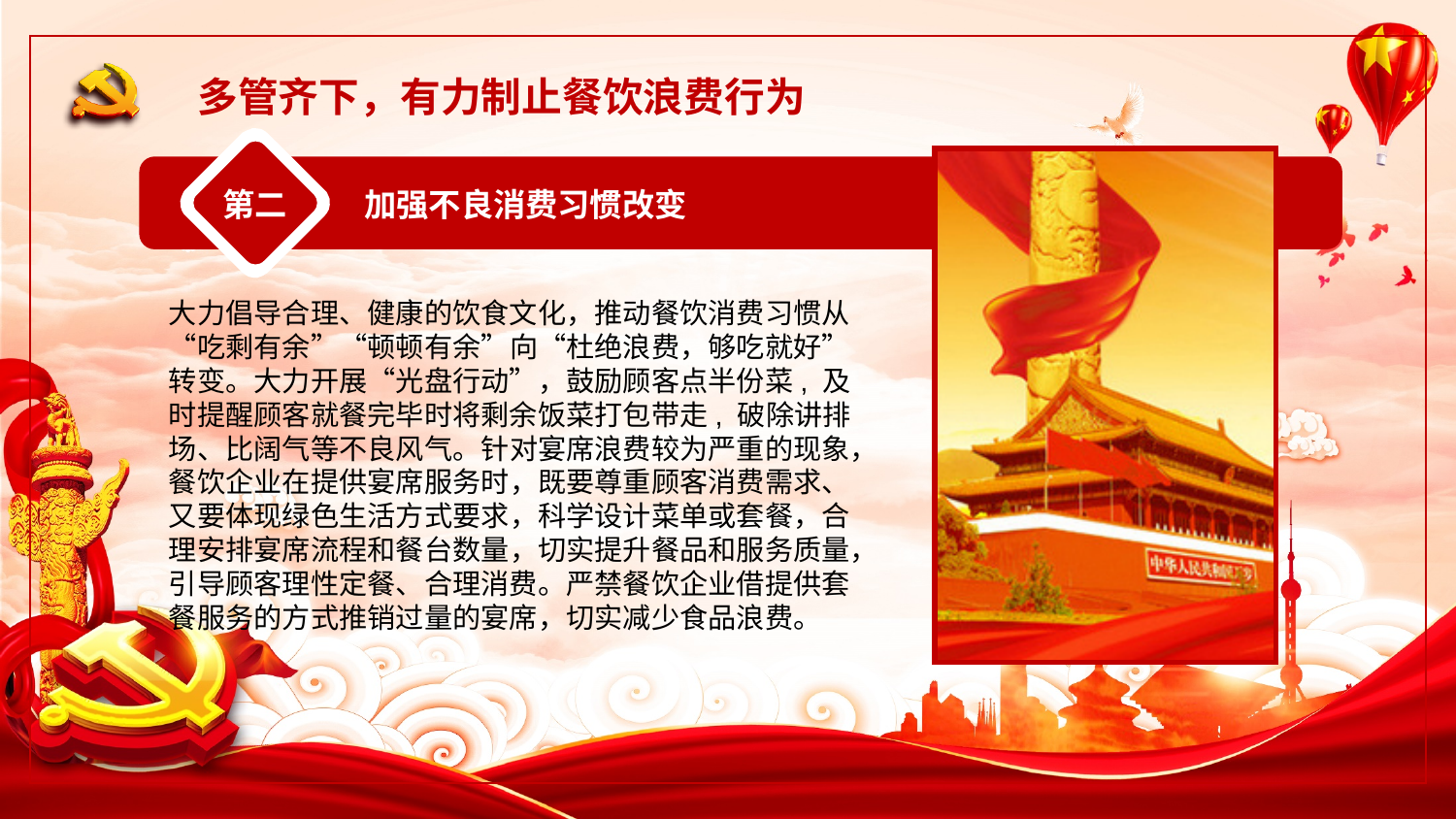

多管齐下，有力制止餐饮浪费行为

第二
加强不良消费习惯改变

大力倡导合理、健康的饮食文化，推动餐饮消费习惯从“吃剩有余”“顿顿有余”向“杜绝浪费，够吃就好”转变。大力开展“光盘行动”，鼓励顾客点半份菜, 及时提醒顾客就餐完毕时将剩余饭菜打包带走, 破除讲排场、比阔气等不良风气。针对宴席浪费较为严重的现象，餐饮企业在提供宴席服务时，既要尊重顾客消费需求、又要体现绿色生活方式要求，科学设计菜单或套餐，合理安排宴席流程和餐台数量，切实提升餐品和服务质量，引导顾客理性定餐、合理消费。严禁餐饮企业借提供套餐服务的方式推销过量的宴席，切实减少食品浪费。